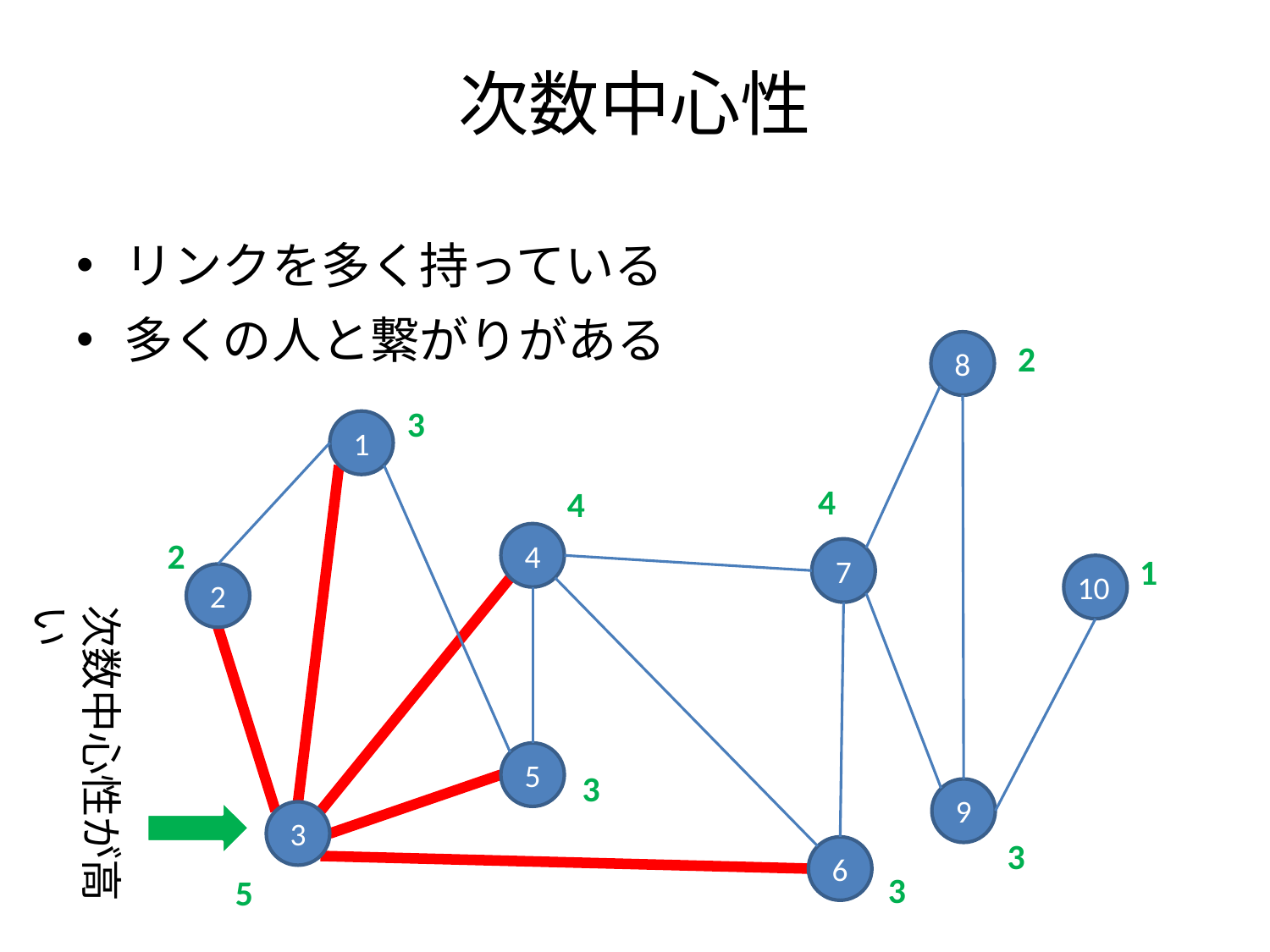

# 次数中心性
リンクを多く持っている
多くの人と繋がりがある
2
8
3
1
4
4
4
2
7
1

10
2
次数中心性が高い
5
3
9

3
3
6
3
5